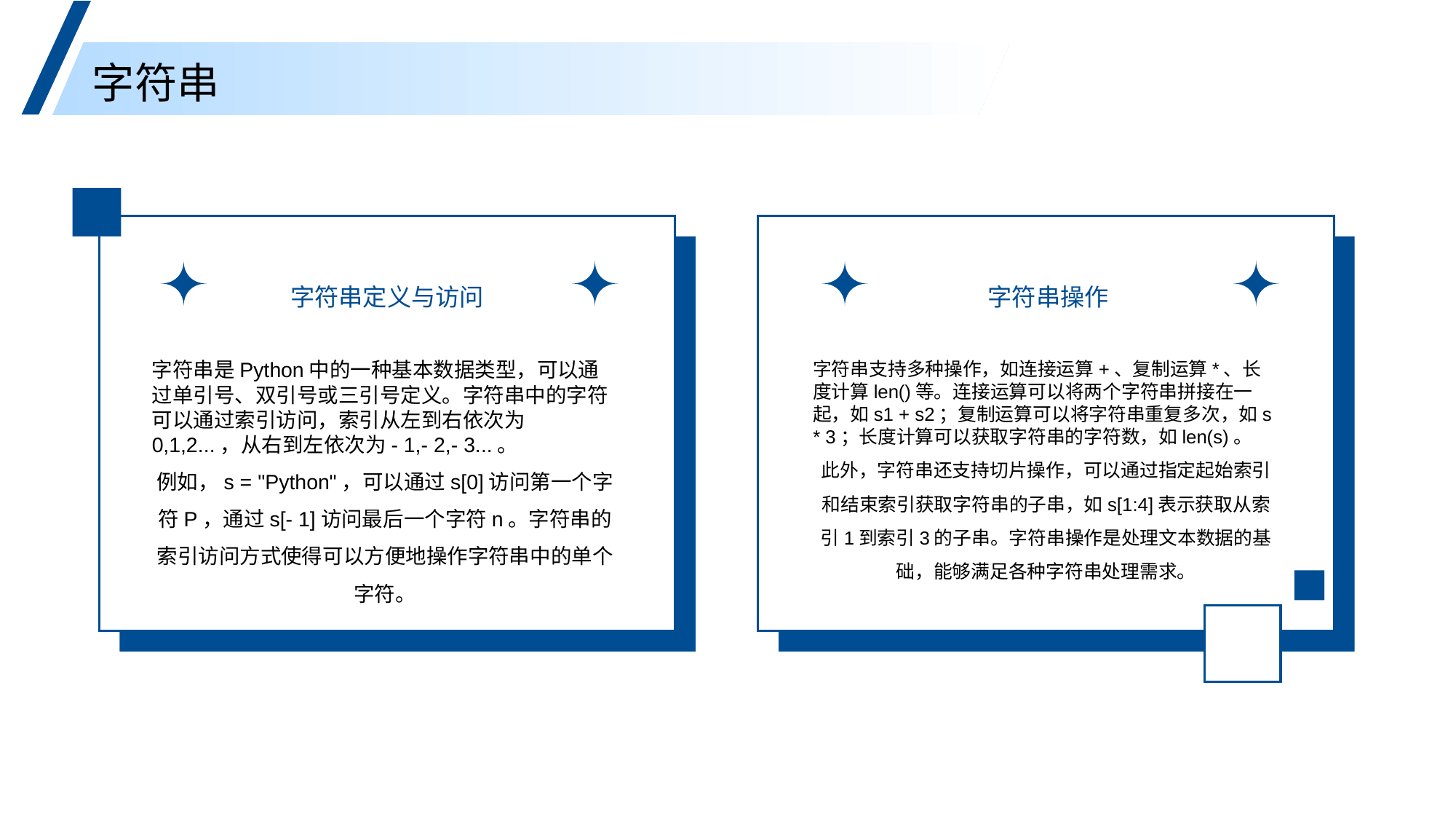

字符串

字符串定义与访问
字符串操作

字符串是Python中的一种基本数据类型，可以通过单引号、双引号或三引号定义。字符串中的字符可以通过索引访问，索引从左到右依次为0,1,2...，从右到左依次为- 1,- 2,- 3...。
例如，s = "Python"，可以通过s[0]访问第一个字符P，通过s[- 1]访问最后一个字符n。字符串的索引访问方式使得可以方便地操作字符串中的单个字符。
字符串支持多种操作，如连接运算+、复制运算*、长度计算len()等。连接运算可以将两个字符串拼接在一起，如s1 + s2；复制运算可以将字符串重复多次，如s * 3；长度计算可以获取字符串的字符数，如len(s)。
此外，字符串还支持切片操作，可以通过指定起始索引和结束索引获取字符串的子串，如s[1:4]表示获取从索引1到索引3的子串。字符串操作是处理文本数据的基础，能够满足各种字符串处理需求。